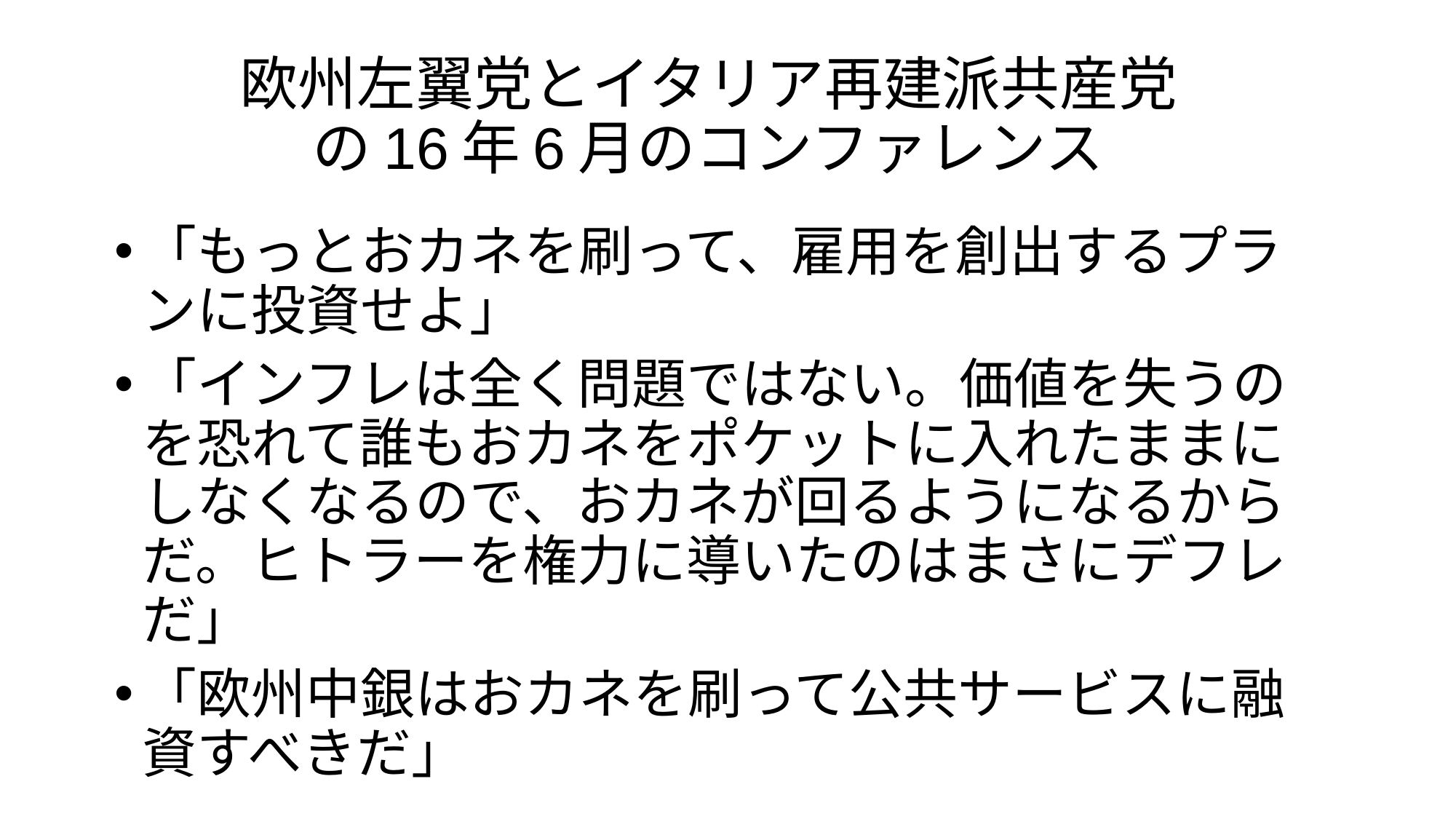

# 欧州左翼党とイタリア再建派共産党の16年6月のコンファレンス
「もっとおカネを刷って、雇用を創出するプランに投資せよ」
「インフレは全く問題ではない。価値を失うのを恐れて誰もおカネをポケットに入れたままにしなくなるので、おカネが回るようになるからだ。ヒトラーを権力に導いたのはまさにデフレだ」
「欧州中銀はおカネを刷って公共サービスに融資すべきだ」